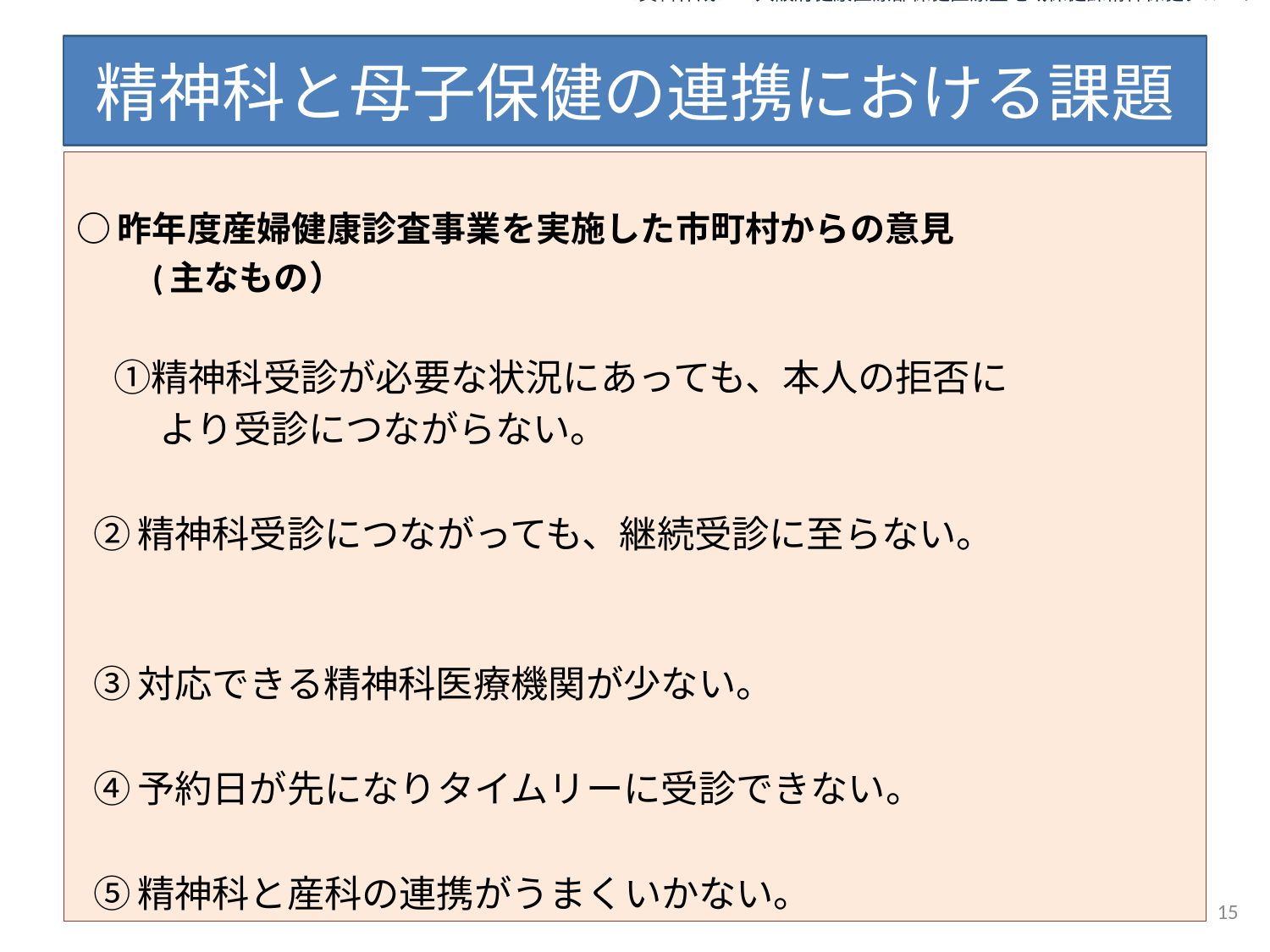

＜資料作成＞　大阪府健康医療部保健医療室地域保健課精神保健グループ
# 精神科と母子保健の連携における課題

○昨年度産婦健康診査事業を実施した市町村からの意見
　　(主なもの）

　①精神科受診が必要な状況にあっても、本人の拒否に
　　 より受診につながらない。

  ②精神科受診につながっても、継続受診に至らない。

  ③対応できる精神科医療機関が少ない。

  ④予約日が先になりタイムリーに受診できない。

  ⑤精神科と産科の連携がうまくいかない。
15